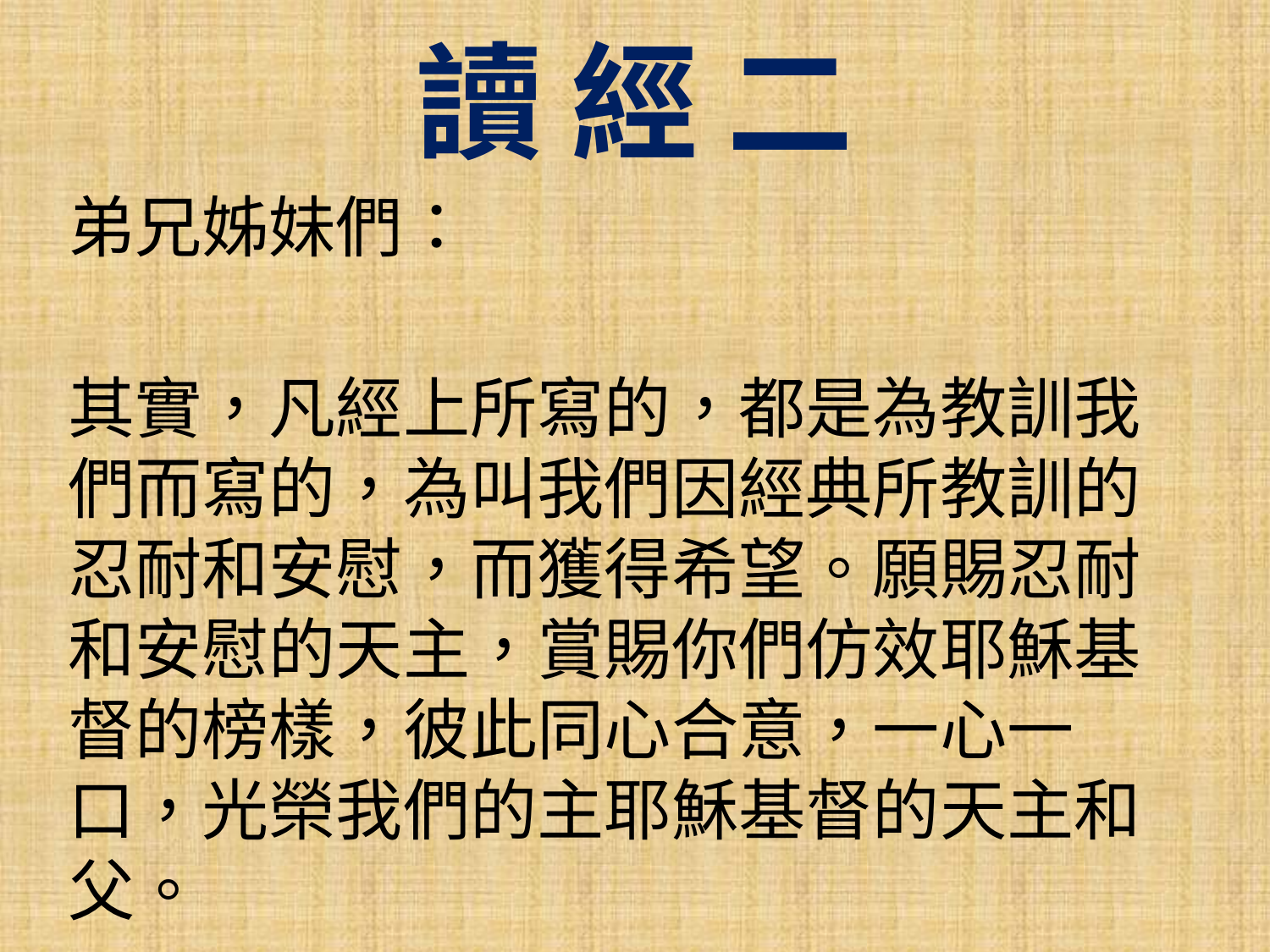

讀 經 二
弟兄姊妹們：

其實，凡經上所寫的，都是為教訓我們而寫的，為叫我們因經典所教訓的忍耐和安慰，而獲得希望。願賜忍耐和安慰的天主，賞賜你們仿效耶穌基督的榜樣，彼此同心合意，一心一口，光榮我們的主耶穌基督的天主和父。